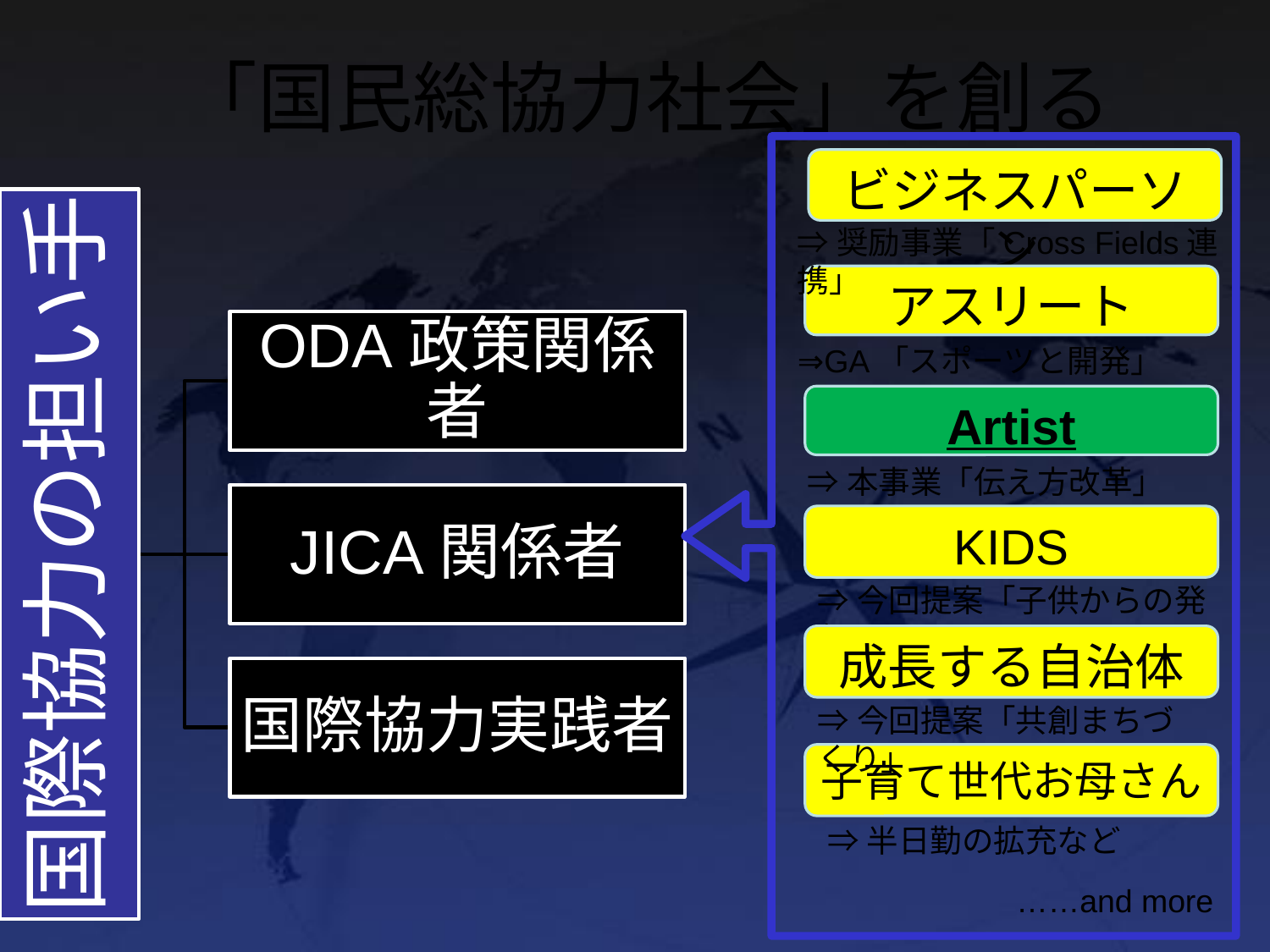

# 「国民総協力社会」を創る

ビジネスパーソン

国際協力の担い手
ODA政策関係者
JICA関係者
国際協力実践者
⇒奨励事業「Cross Fields連携」
アスリート
⇒GA「スポーツと開発」
Artist
⇒本事業「伝え方改革」
KIDS
⇒今回提案「子供からの発信」
成長する自治体
⇒今回提案「共創まちづくり」
子育て世代お母さん
⇒半日勤の拡充など
……and more